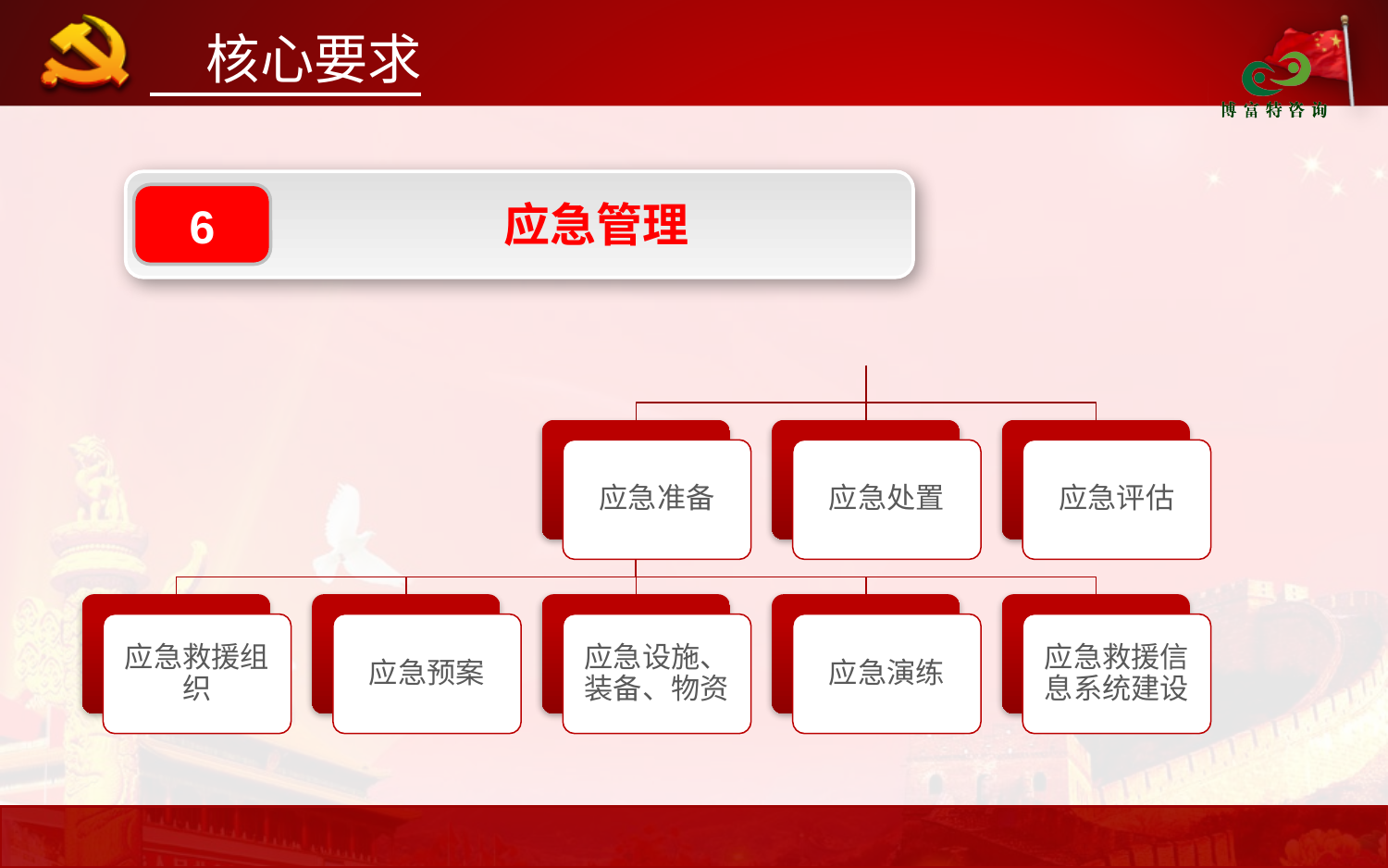

核心要求

应急管理
6

应急准备
应急处置
应急评估

应急救援组织
应急预案
应急设施、装备、物资
应急演练
应急救援信息系统建设